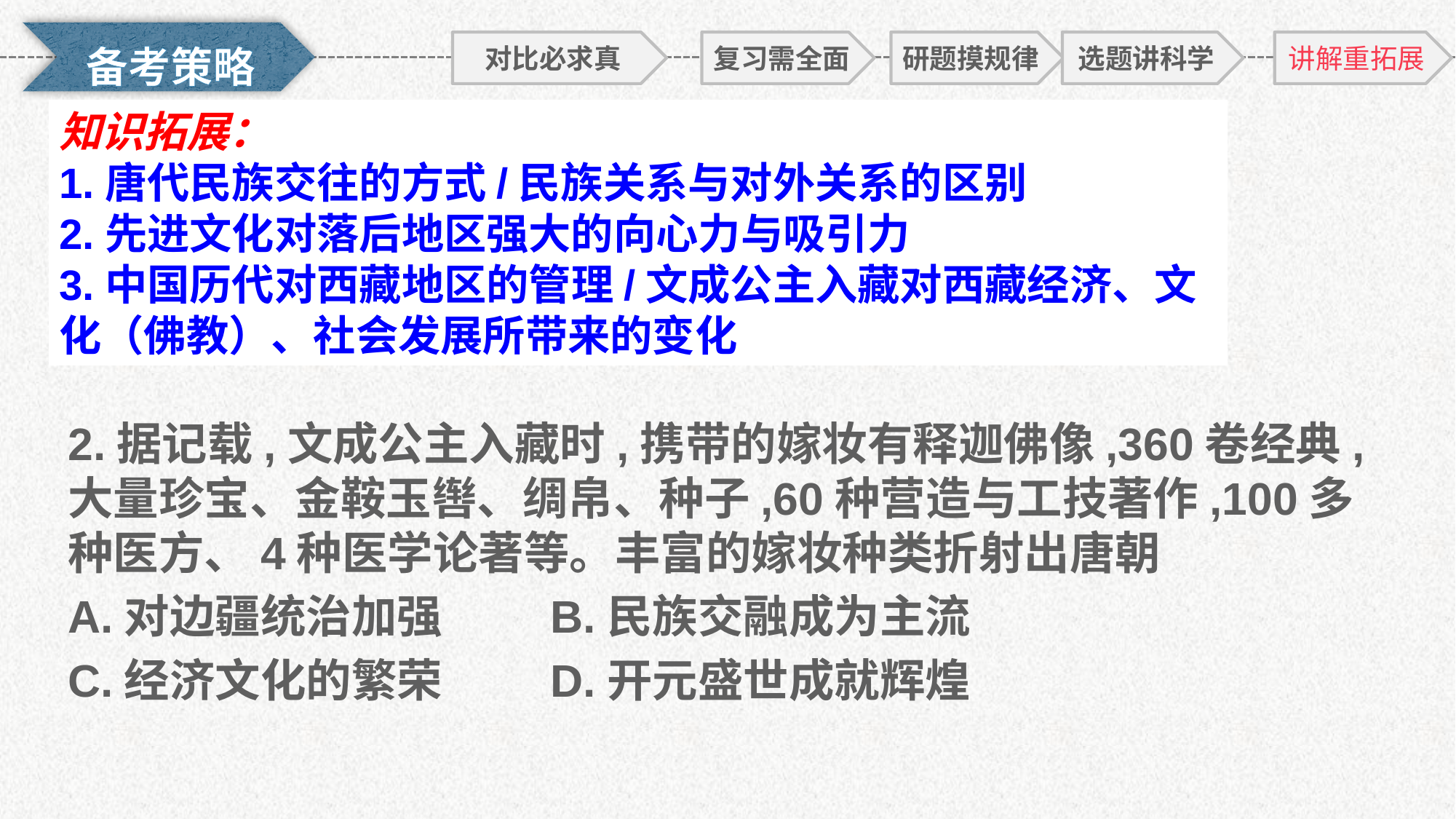

对比必求真
复习需全面
研题摸规律
选题讲科学
讲解重拓展
知识拓展：
1.唐代民族交往的方式/民族关系与对外关系的区别
2.先进文化对落后地区强大的向心力与吸引力
3.中国历代对西藏地区的管理/文成公主入藏对西藏经济、文化（佛教）、社会发展所带来的变化
2.据记载,文成公主入藏时,携带的嫁妆有释迦佛像,360卷经典,大量珍宝、金鞍玉辔、绸帛、种子,60种营造与工技著作,100多种医方、4种医学论著等。丰富的嫁妆种类折射出唐朝
A.对边疆统治加强　     B.民族交融成为主流
C.经济文化的繁荣　     D.开元盛世成就辉煌